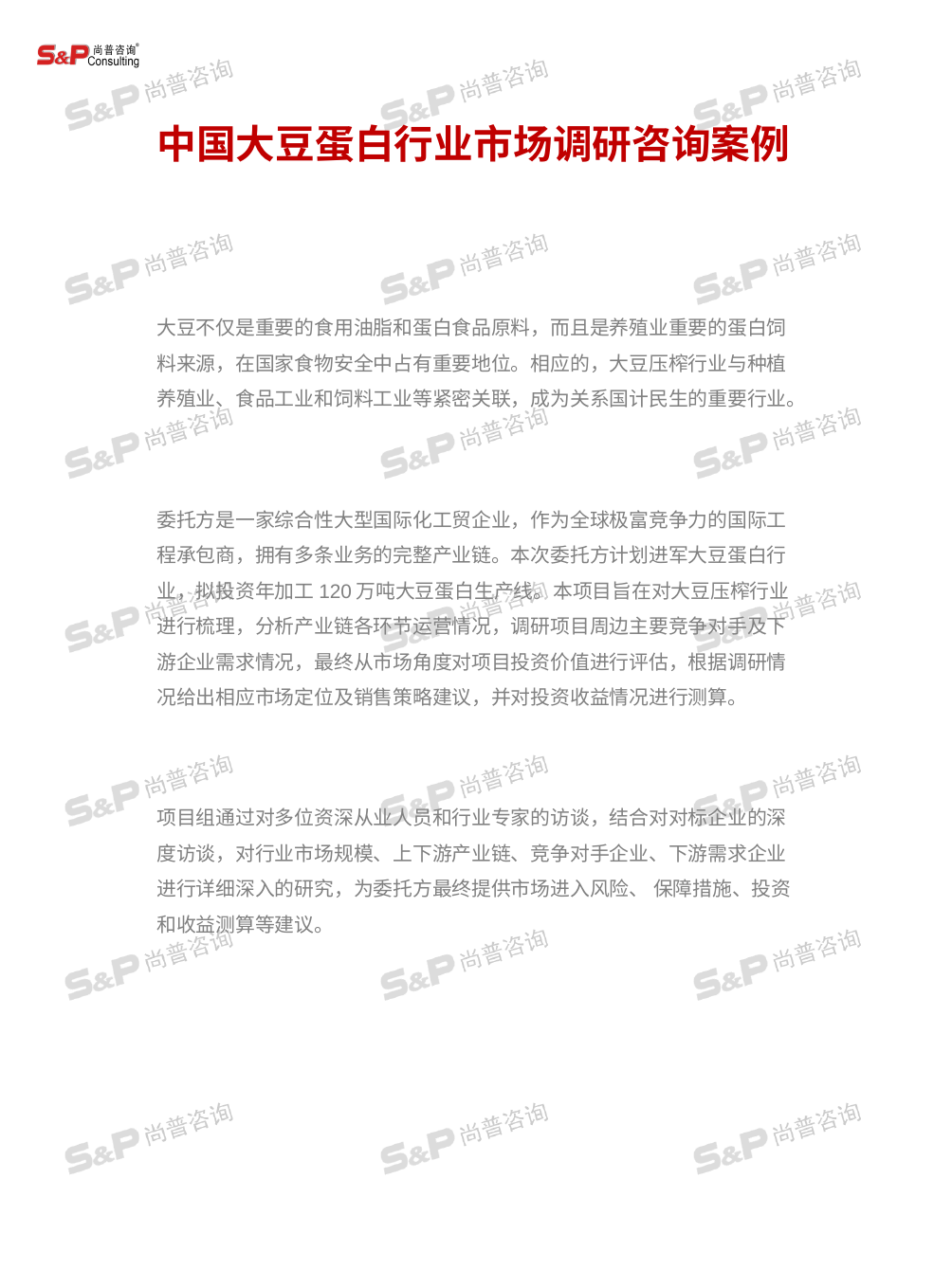

中国大豆蛋白行业市场调研咨询案例

大豆不仅是重要的食用油脂和蛋白食品原料，而且是养殖业重要的蛋白饲料来源，在国家食物安全中占有重要地位。相应的，大豆压榨行业与种植养殖业、食品工业和饲料工业等紧密关联，成为关系国计民生的重要行业。

委托方是一家综合性大型国际化工贸企业，作为全球极富竞争力的国际工程承包商，拥有多条业务的完整产业链。本次委托方计划进军大豆蛋白行业，拟投资年加工120万吨大豆蛋白生产线。本项目旨在对大豆压榨行业进行梳理，分析产业链各环节运营情况，调研项目周边主要竞争对手及下游企业需求情况，最终从市场角度对项目投资价值进行评估，根据调研情况给出相应市场定位及销售策略建议，并对投资收益情况进行测算。

项目组通过对多位资深从业人员和行业专家的访谈，结合对对标企业的深度访谈，对行业市场规模、上下游产业链、竞争对手企业、下游需求企业进行详细深入的研究，为委托方最终提供市场进入风险、 保障措施、投资和收益测算等建议。